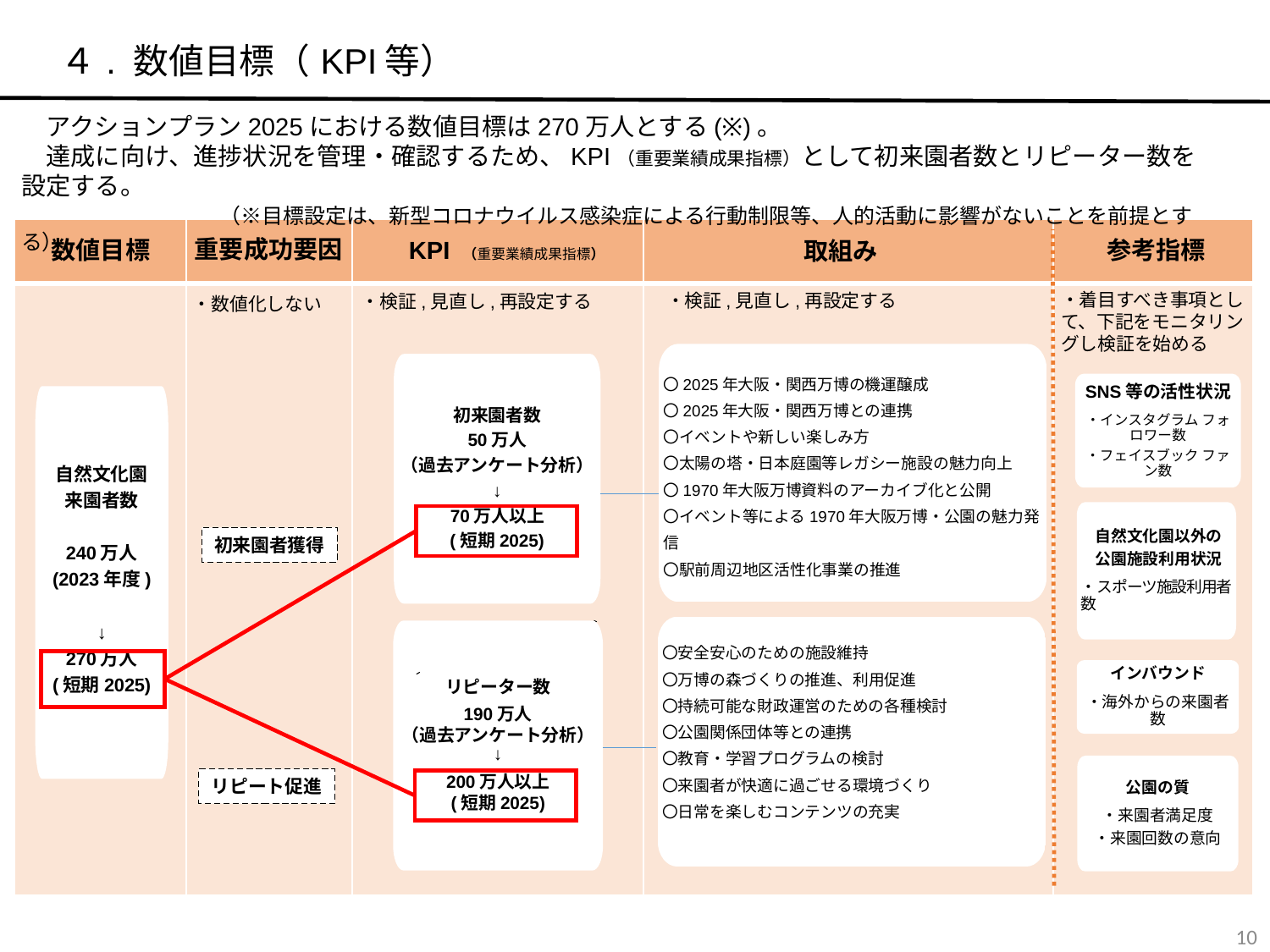

４. 数値目標（KPI等）
　アクションプラン2025における数値目標は270万人とする(※)。
　達成に向け、進捗状況を管理・確認するため、KPI（重要業績成果指標）として初来園者数とリピーター数を設定する。
                                   （※目標設定は、新型コロナウイルス感染症による行動制限等、人的活動に影響がないことを前提とする）
|  |  |  |  |  |
| --- | --- | --- | --- | --- |
|  |  |  |  |  |
重要成功要因
数値目標
参考指標
KPI （重要業績成果指標）
取組み
・着目すべき事項として、下記をモニタリングし検証を始める
・検証,見直し,再設定する
・検証,見直し,再設定する
・数値化しない
〇2025年大阪・関西万博の機運醸成
〇2025年大阪・関西万博との連携
〇イベントや新しい楽しみ方
〇太陽の塔・日本庭園等レガシー施設の魅力向上
〇1970年大阪万博資料のアーカイブ化と公開
〇イベント等による1970年大阪万博・公園の魅力発信
〇駅前周辺地区活性化事業の推進
初来園者数
50万人
（過去アンケート分析）
↓
70万人以上
(短期2025)
SNS等の活性状況
・インスタグラム フォロワー数
・フェイスブック ファン数

自然文化園
来園者数

240万人
(2023年度)

↓
270万人
(短期2025)

自然文化園以外の
公園施設利用状況
・スポーツ施設利用者数

初来園者獲得
〇安全安心のための施設維持
〇万博の森づくりの推進、利用促進
〇持続可能な財政運営のための各種検討
〇公園関係団体等との連携
〇教育・学習プログラムの検討
〇来園者が快適に過ごせる環境づくり
〇日常を楽しむコンテンツの充実
リピーター数
190万人
（過去アンケート分析）
↓
200万人以上
(短期2025)

インバウンド
・海外からの来園者数
公園の質
・来園者満足度
・来園回数の意向
リピート促進

10